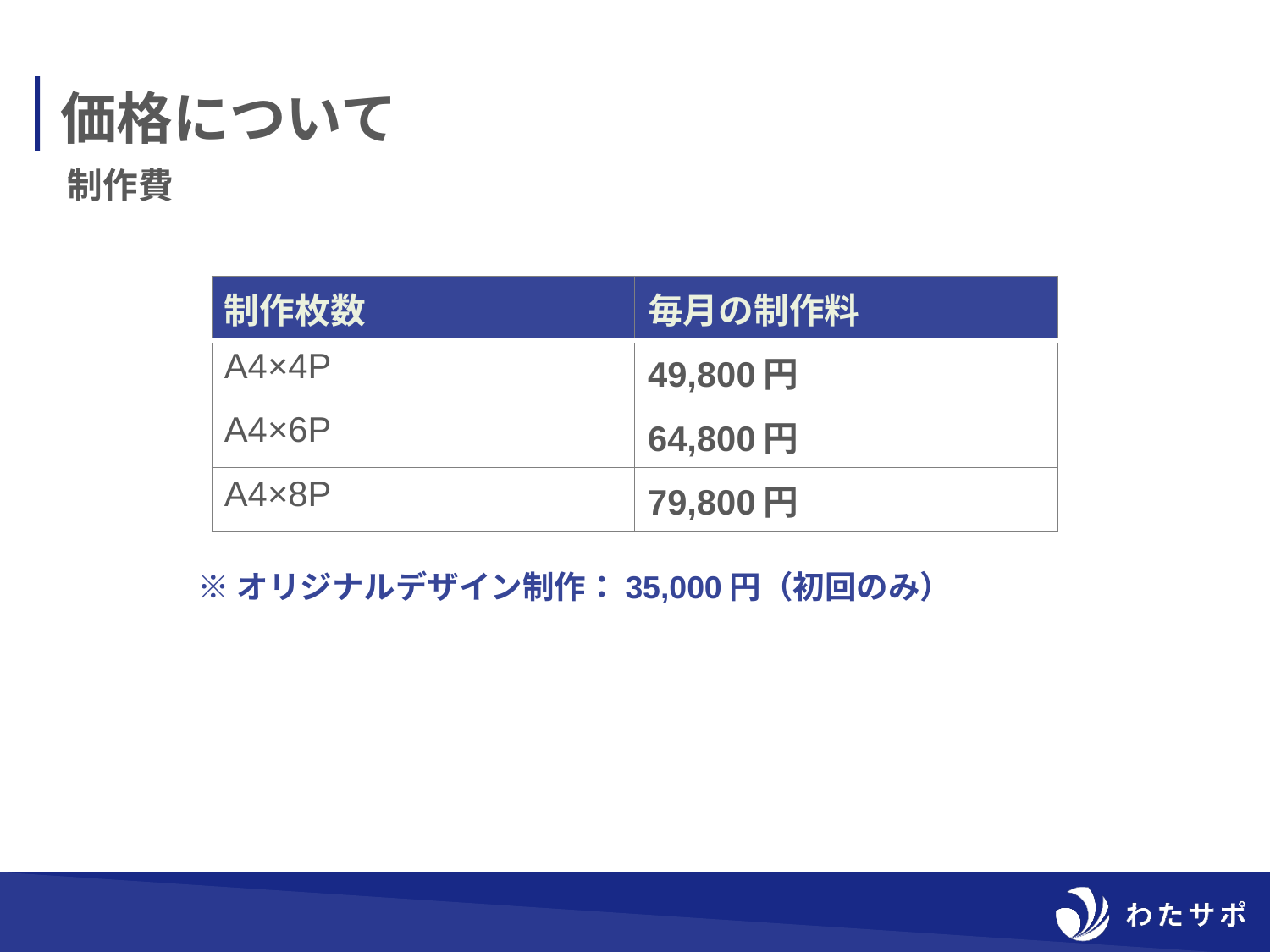

価格について
制作費
| 制作枚数 | 毎月の制作料 |
| --- | --- |
| A4×4P | 49,800円 |
| A4×6P | 64,800円 |
| A4×8P | 79,800円 |
※オリジナルデザイン制作：35,000円（初回のみ）